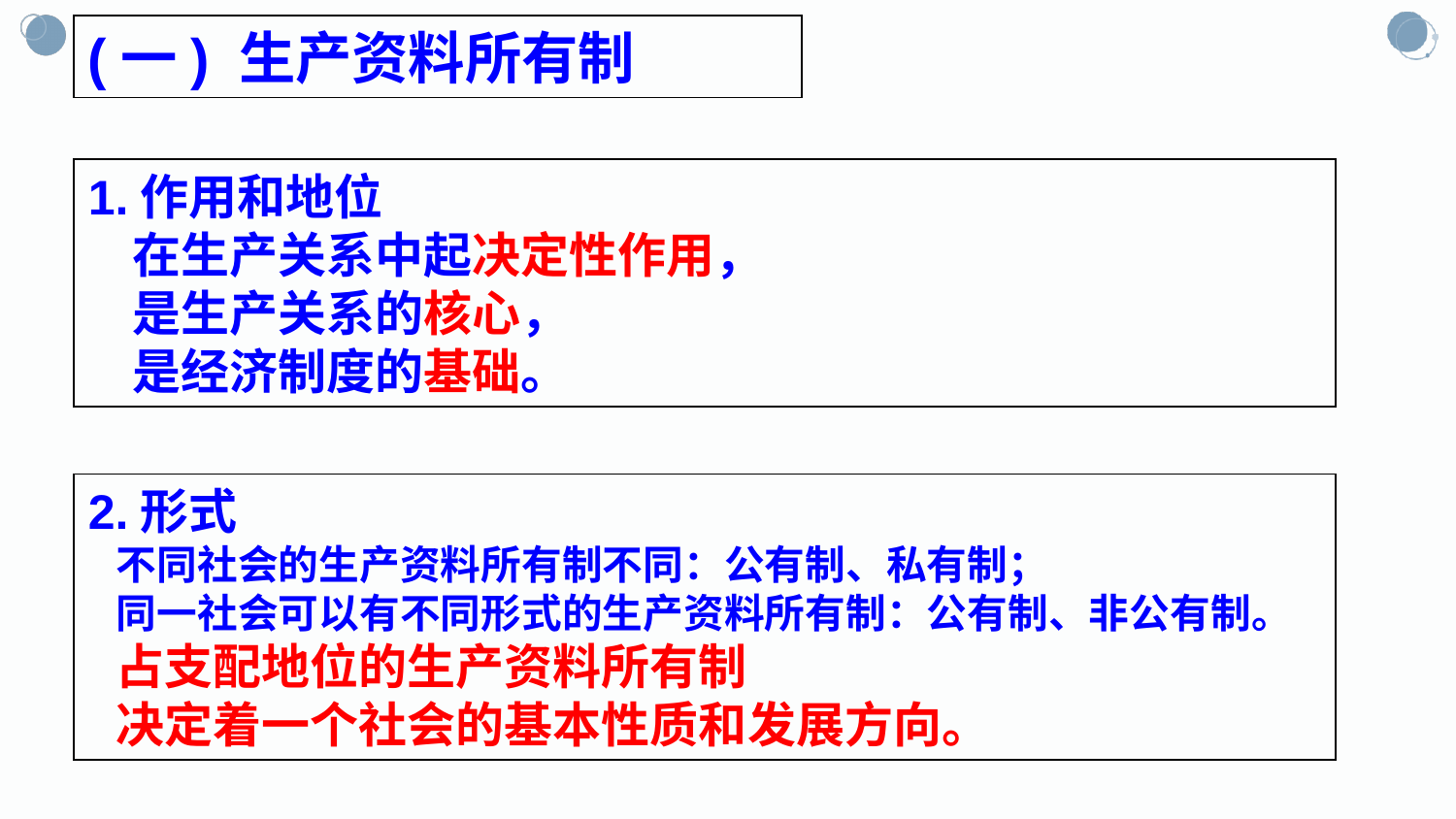

(一) 生产资料所有制
1.作用和地位
   在生产关系中起决定性作用，
   是生产关系的核心，
   是经济制度的基础。
2.形式
  不同社会的生产资料所有制不同：公有制、私有制；
  同一社会可以有不同形式的生产资料所有制：公有制、非公有制。
  占支配地位的生产资料所有制
  决定着一个社会的基本性质和发展方向。